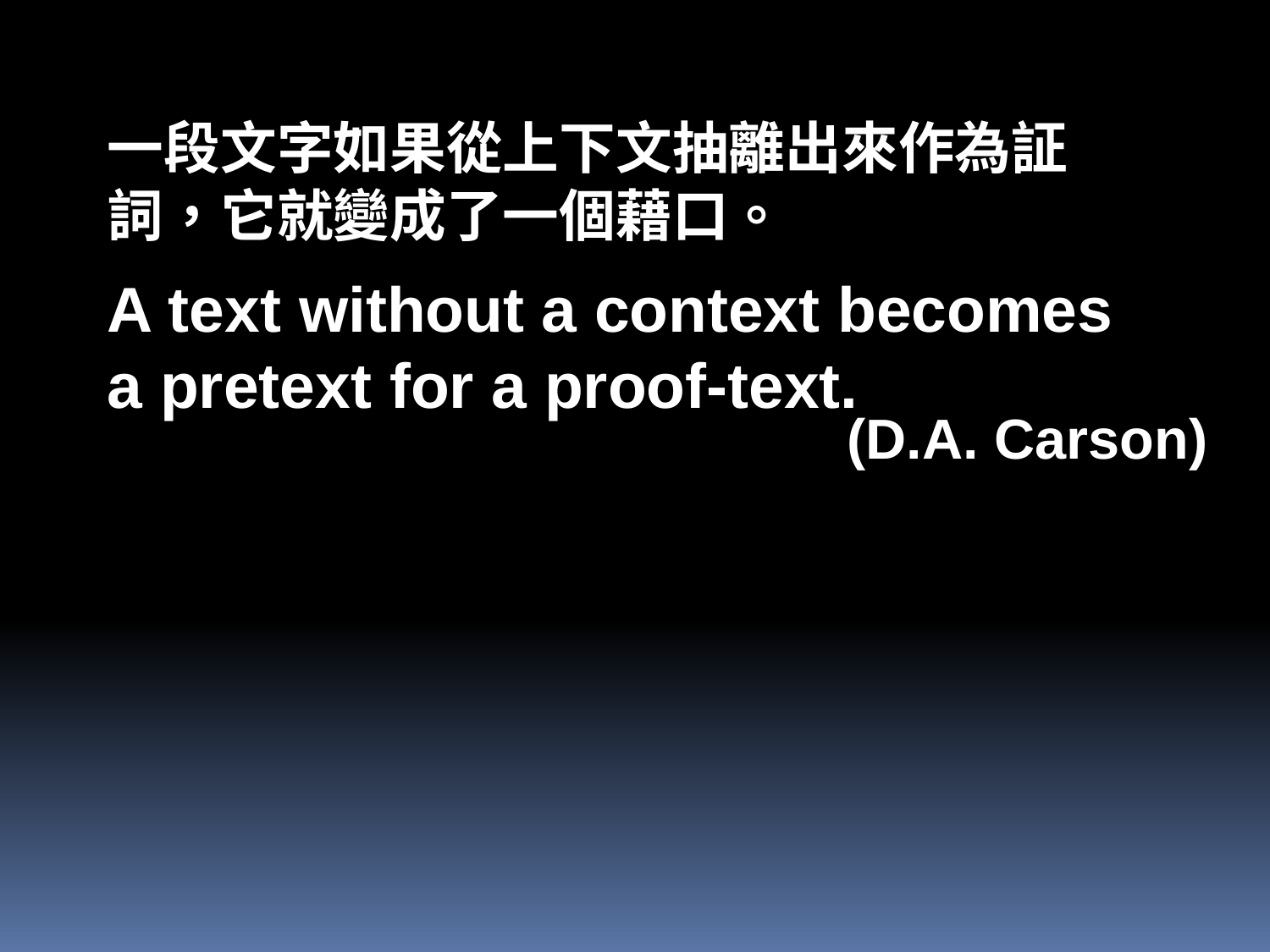

一段文字如果從上下文抽離出來作為証詞，它就變成了一個藉口。
A text without a context becomes a pretext for a proof-text.
(D.A. Carson)